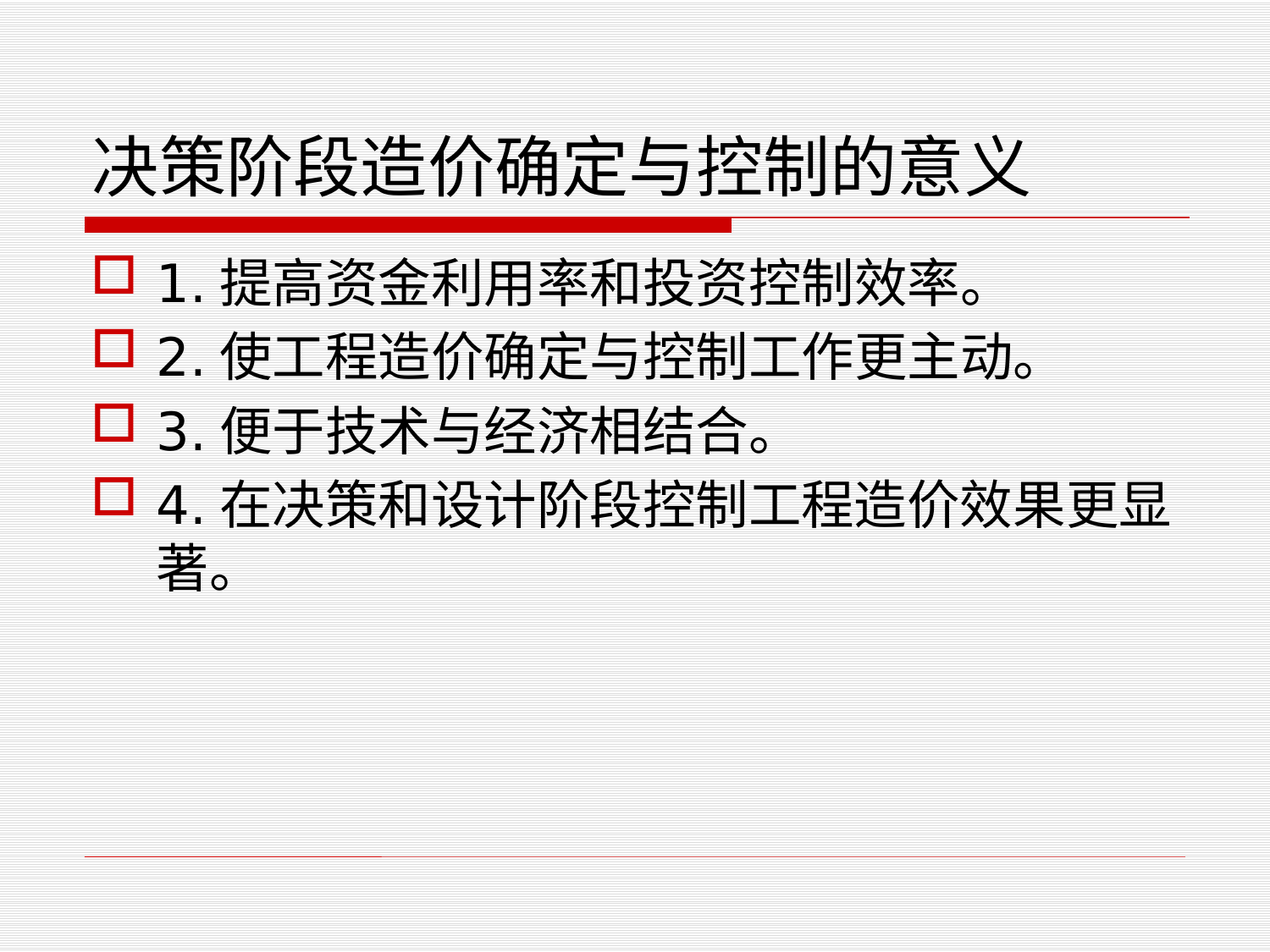

# 决策阶段造价确定与控制的意义
1.提高资金利用率和投资控制效率。
2.使工程造价确定与控制工作更主动。
3.便于技术与经济相结合。
4.在决策和设计阶段控制工程造价效果更显著。